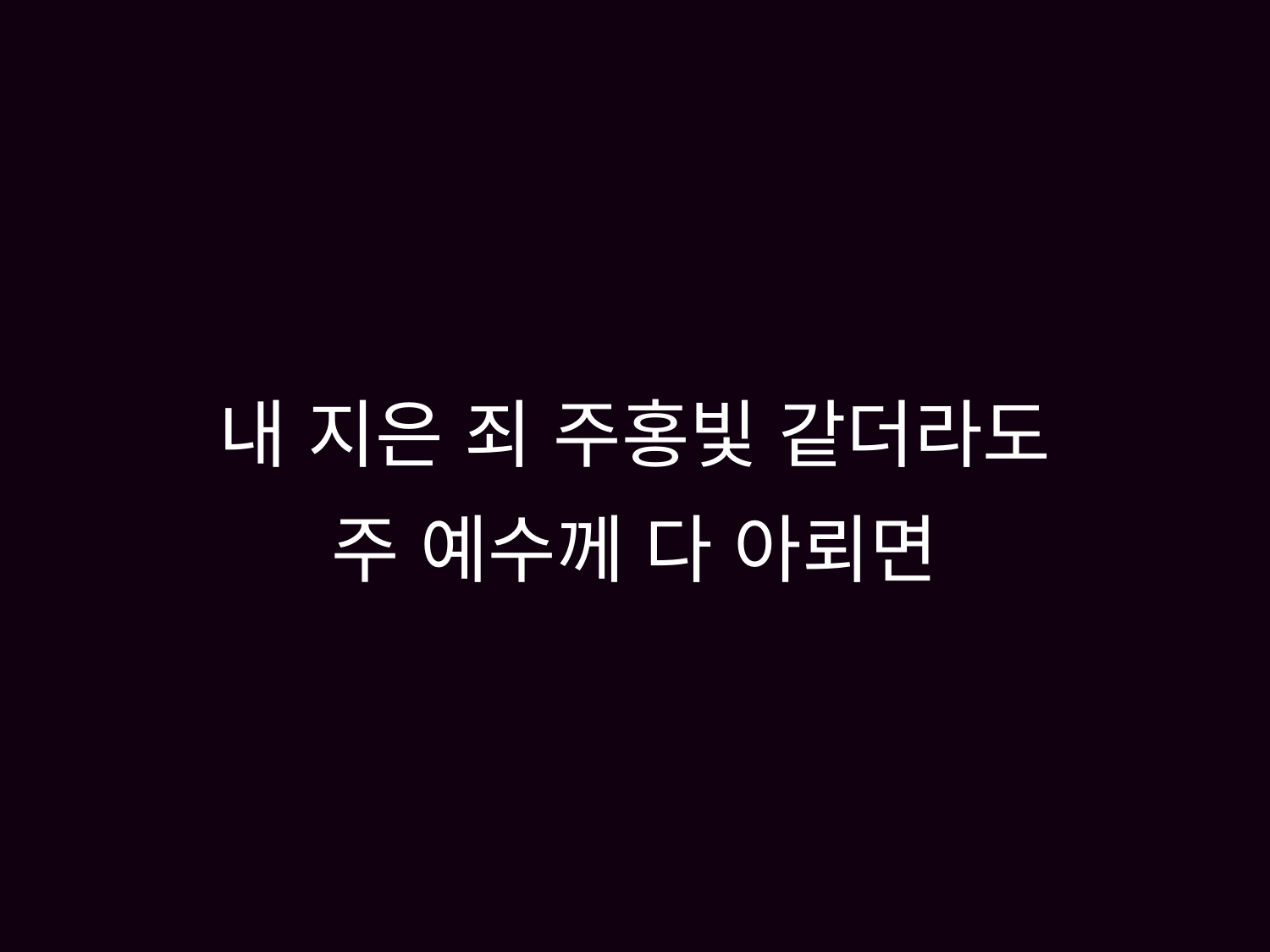

# 내 지은 죄 주홍빛 같더라도 주 예수께 다 아뢰면